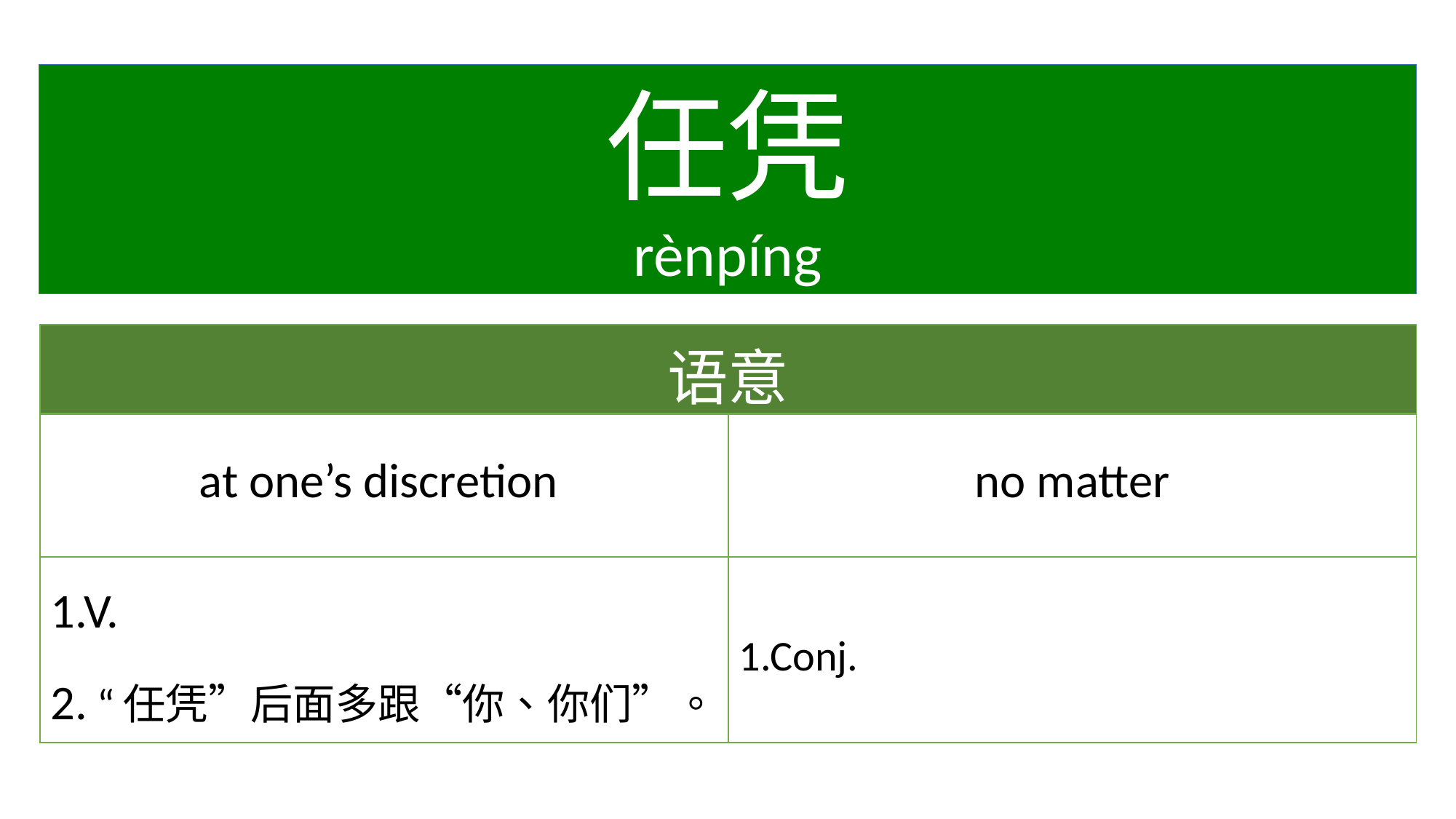

任凭
rènpíng
| 语意 |  |
| --- | --- |
| at one’s discretion | no matter |
| 1.V. 2. “任凭”后面多跟“你、你们”。 | 1.Conj. |